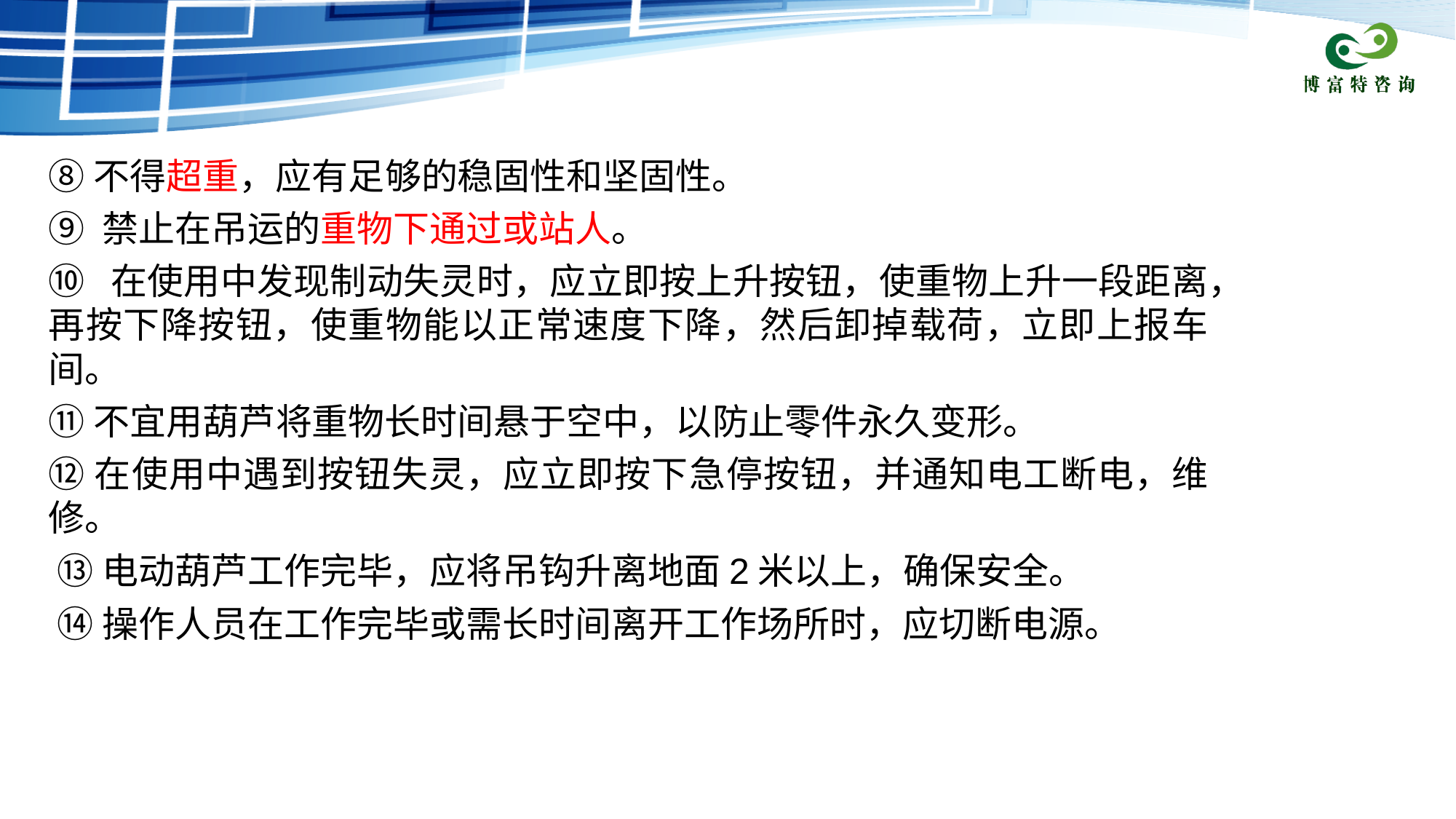

⑧不得超重，应有足够的稳固性和坚固性。
⑨ 禁止在吊运的重物下通过或站人。
⑩  在使用中发现制动失灵时，应立即按上升按钮，使重物上升一段距离，再按下降按钮，使重物能以正常速度下降，然后卸掉载荷，立即上报车间。
⑪不宜用葫芦将重物长时间悬于空中，以防止零件永久变形。
⑫在使用中遇到按钮失灵，应立即按下急停按钮，并通知电工断电，维修。
 ⑬电动葫芦工作完毕，应将吊钩升离地面2米以上，确保安全。
 ⑭操作人员在工作完毕或需长时间离开工作场所时，应切断电源。